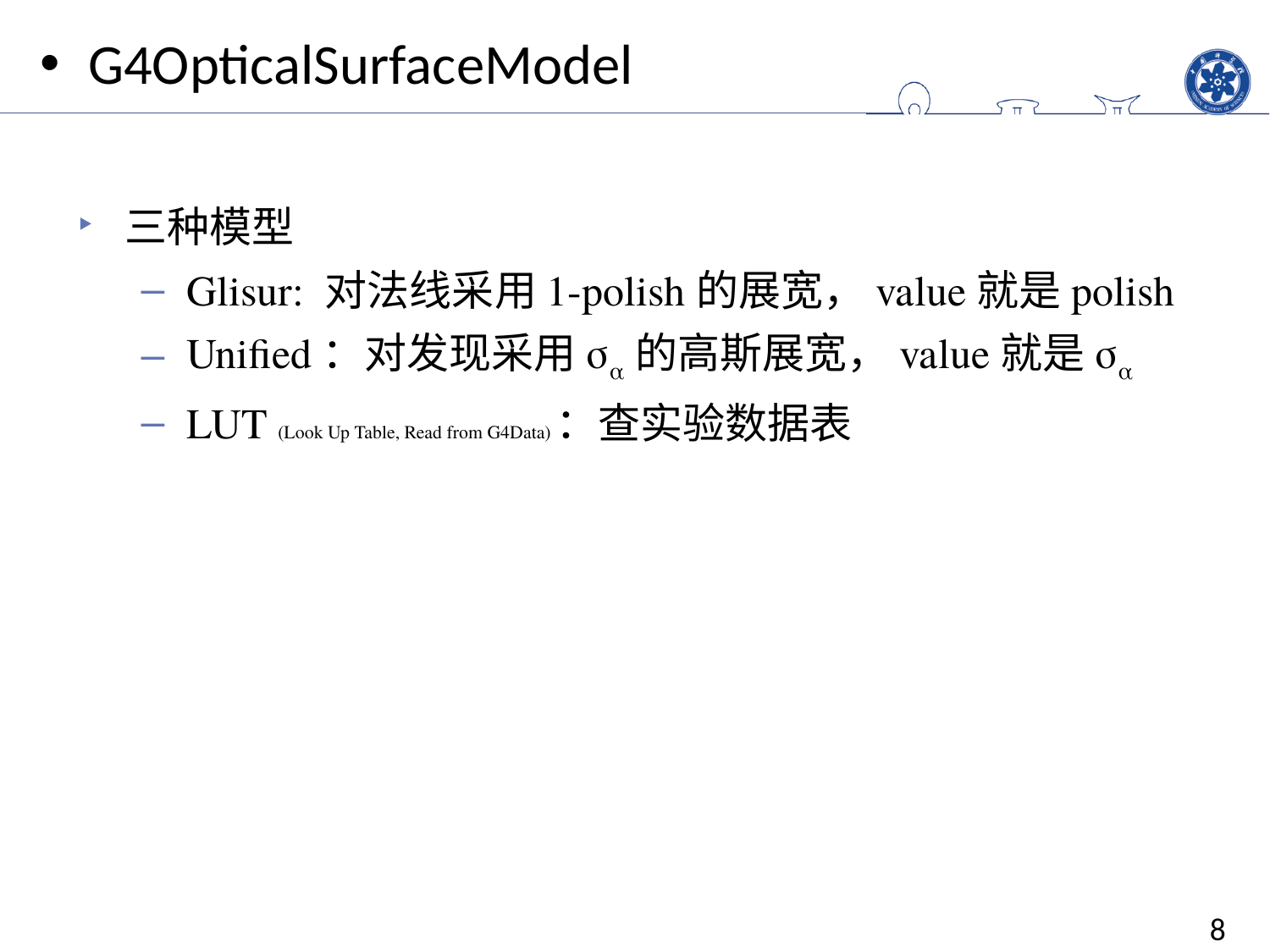

G4OpticalSurfaceModel
三种模型
Glisur: 对法线采用1-polish的展宽，value就是polish
Unified：对发现采用σα的高斯展宽，value就是σα
LUT (Look Up Table, Read from G4Data)：查实验数据表
8